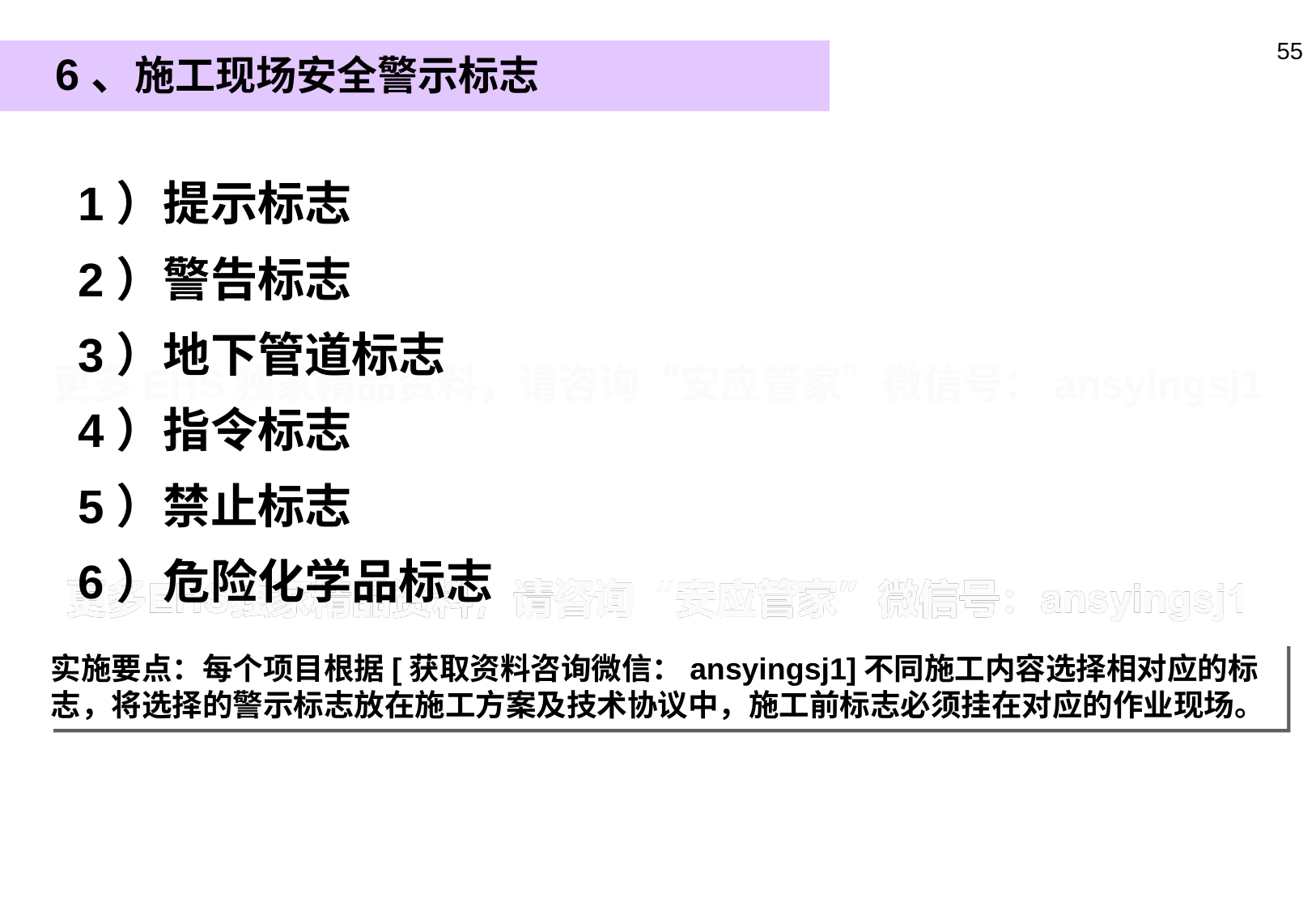

55

6、施工现场安全警示标志
1）提示标志
2）警告标志
3）地下管道标志
4）指令标志
5）禁止标志
6）危险化学品标志
实施要点：每个项目根据[获取资料咨询微信：ansyingsj1]不同施工内容选择相对应的标志，将选择的警示标志放在施工方案及技术协议中，施工前标志必须挂在对应的作业现场。